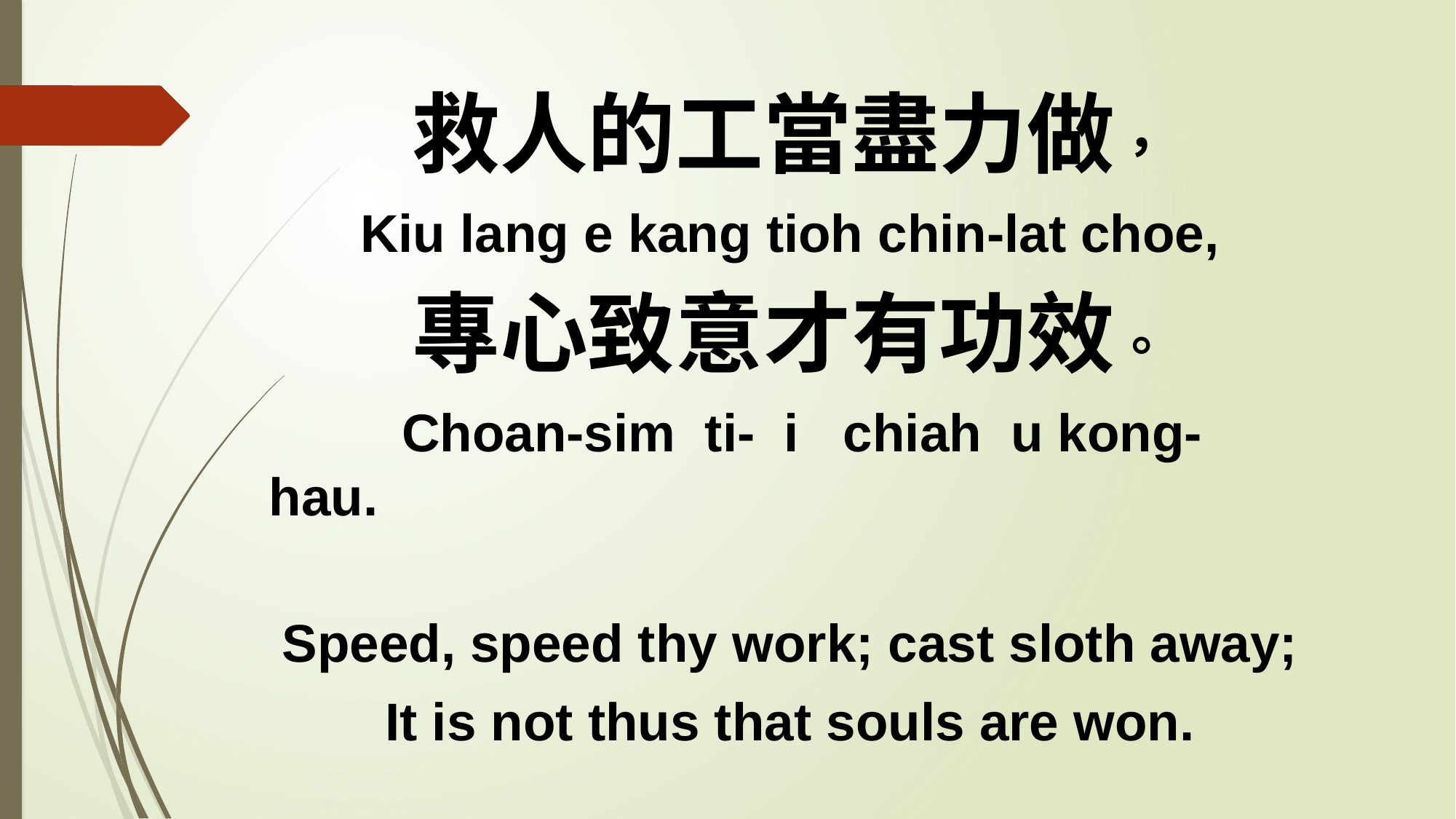

救人的工當盡力做，
Kiu lang e kang tioh chin-lat choe,
專心致意才有功效。
         Choan-sim  ti-  i   chiah  u kong-hau.

Speed, speed thy work; cast sloth away;
It is not thus that souls are won.